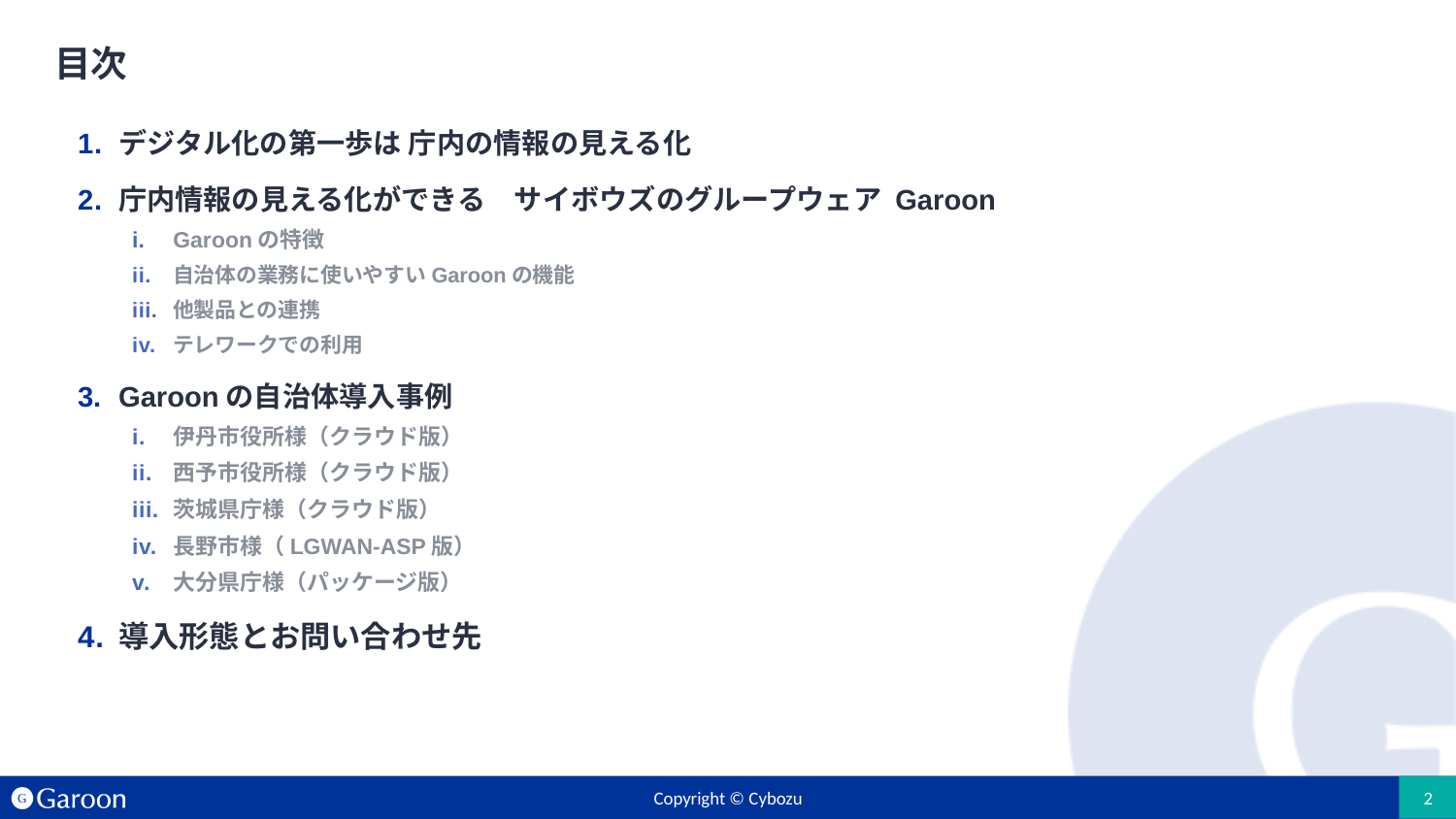

# 目次
デジタル化の第一歩は 庁内の情報の見える化
庁内情報の見える化ができる　サイボウズのグループウェア Garoon
Garoonの特徴
自治体の業務に使いやすいGaroonの機能
他製品との連携
テレワークでの利用
Garoonの自治体導入事例
伊丹市役所様（クラウド版）
西予市役所様（クラウド版）
茨城県庁様（クラウド版）
長野市様（LGWAN-ASP版）
大分県庁様（パッケージ版）
導入形態とお問い合わせ先